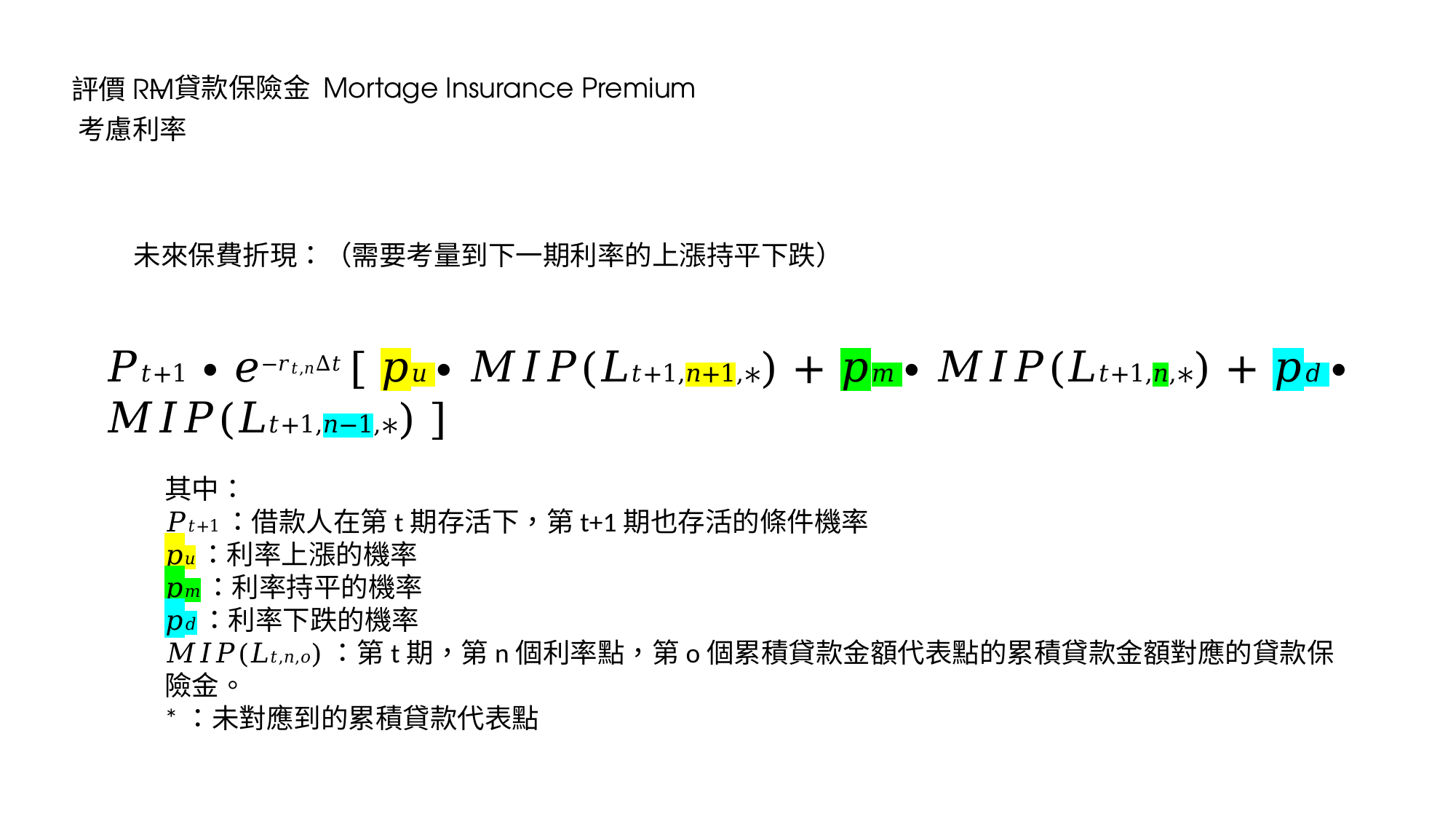

--貸款保險金 Mortage Insurance Premium
評價RM
考慮利率
未來保費折現：（需要考量到下一期利率的上漲持平下跌）
𝑃𝑡+1 ∙ 𝑒−𝑟𝑡,𝑛Δ𝑡 [ 𝑝𝑢 ∙ 𝑀𝐼𝑃(𝐿𝑡+1,𝑛+1,∗) + 𝑝𝑚 ∙ 𝑀𝐼𝑃(𝐿𝑡+1,𝑛,∗) + 𝑝𝑑 ∙ 𝑀𝐼𝑃(𝐿𝑡+1,𝑛−1,∗) ]
其中：
𝑃𝑡+1：借款人在第t期存活下，第t+1期也存活的條件機率
𝑝𝑢：利率上漲的機率
𝑝𝑚：利率持平的機率
𝑝𝑑：利率下跌的機率
𝑀𝐼𝑃(𝐿𝑡,𝑛,𝑜)：第t期，第n個利率點，第o個累積貸款金額代表點的累積貸款金額對應的貸款保險金。
*：未對應到的累積貸款代表點